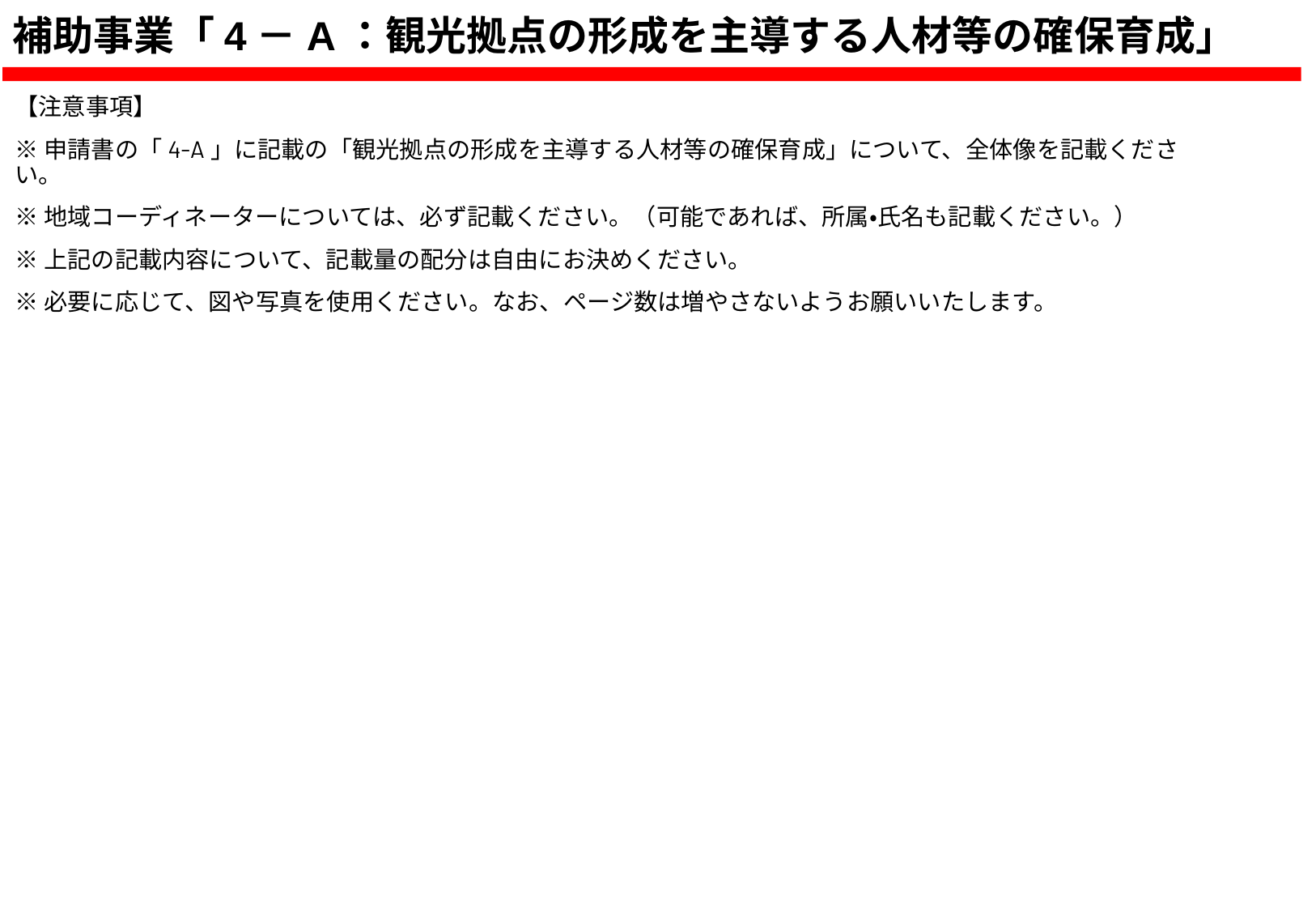

補助事業「4－A：観光拠点の形成を主導する人材等の確保育成」

【注意事項】
※申請書の「4-A」に記載の「観光拠点の形成を主導する人材等の確保育成」について、全体像を記載ください。
※地域コーディネーターについては、必ず記載ください。（可能であれば、所属・氏名も記載ください。）
※上記の記載内容について、記載量の配分は自由にお決めください。
※必要に応じて、図や写真を使用ください。なお、ページ数は増やさないようお願いいたします。